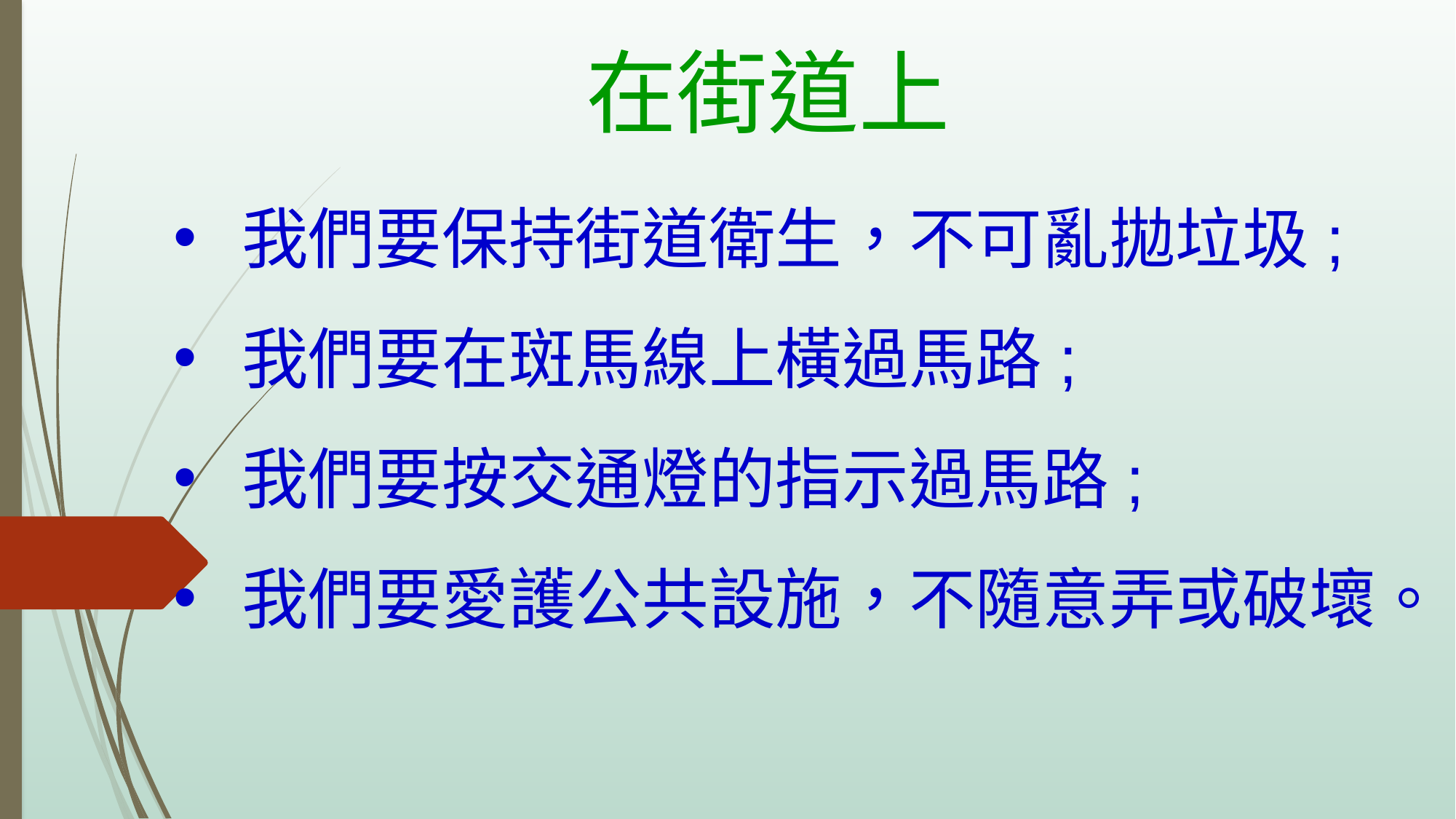

在街道上
我們要保持街道衛生，不可亂拋垃圾;
我們要在斑馬線上橫過馬路;
我們要按交通燈的指示過馬路;
我們要愛護公共設施，不隨意弄或破壞。